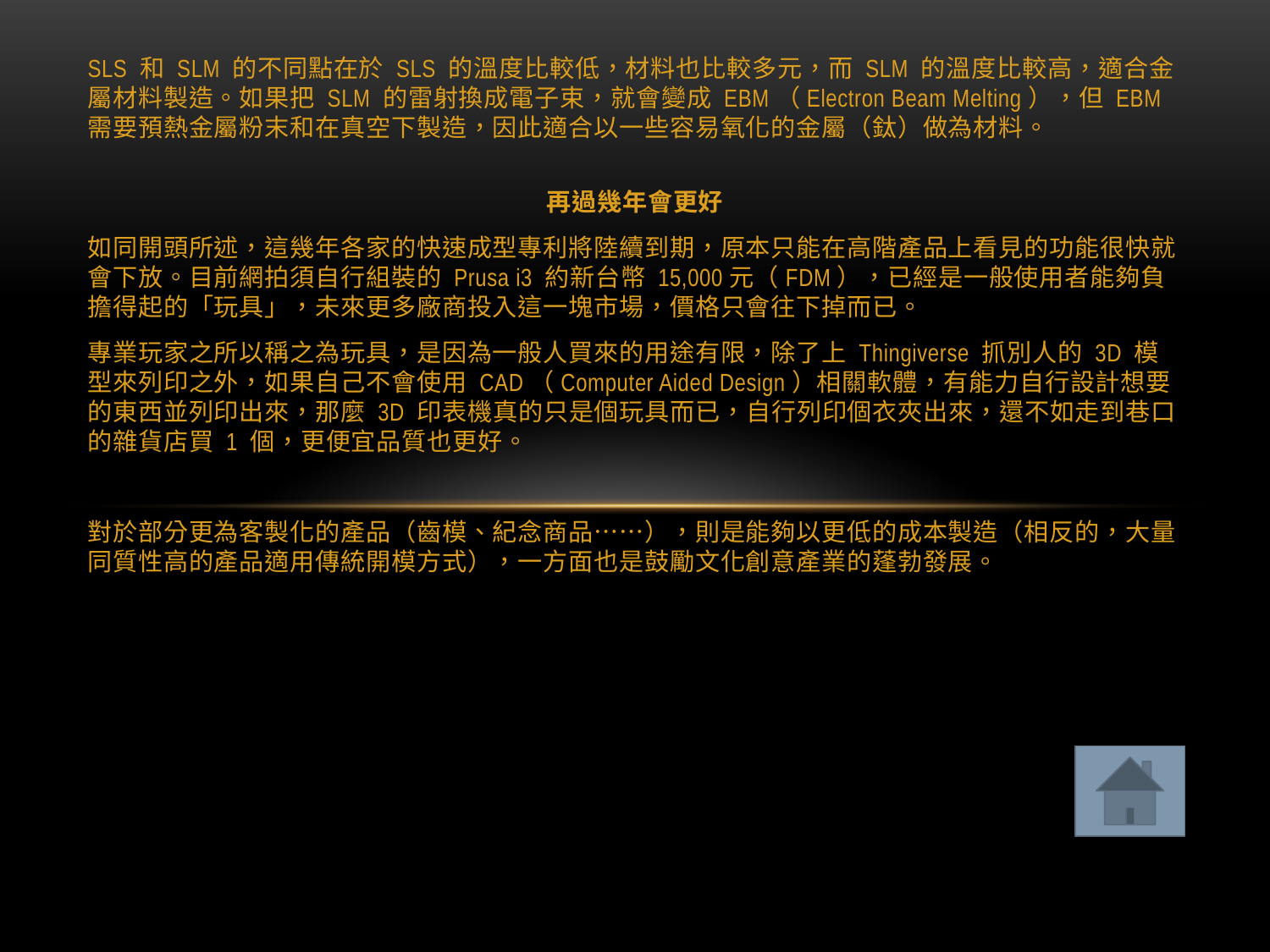

SLS 和 SLM 的不同點在於 SLS 的溫度比較低，材料也比較多元，而 SLM 的溫度比較高，適合金屬材料製造。如果把 SLM 的雷射換成電子束，就會變成 EBM（Electron Beam Melting），但 EBM 需要預熱金屬粉末和在真空下製造，因此適合以一些容易氧化的金屬（鈦）做為材料。
再過幾年會更好
如同開頭所述，這幾年各家的快速成型專利將陸續到期，原本只能在高階產品上看見的功能很快就會下放。目前網拍須自行組裝的 Prusa i3 約新台幣 15,000元（FDM），已經是一般使用者能夠負擔得起的「玩具」，未來更多廠商投入這一塊市場，價格只會往下掉而已。
專業玩家之所以稱之為玩具，是因為一般人買來的用途有限，除了上 Thingiverse 抓別人的 3D 模型來列印之外，如果自己不會使用 CAD（Computer Aided Design）相關軟體，有能力自行設計想要的東西並列印出來，那麼 3D 印表機真的只是個玩具而已，自行列印個衣夾出來，還不如走到巷口的雜貨店買 1 個，更便宜品質也更好。

對於部分更為客製化的產品（齒模、紀念商品……），則是能夠以更低的成本製造（相反的，大量同質性高的產品適用傳統開模方式），一方面也是鼓勵文化創意產業的蓬勃發展。